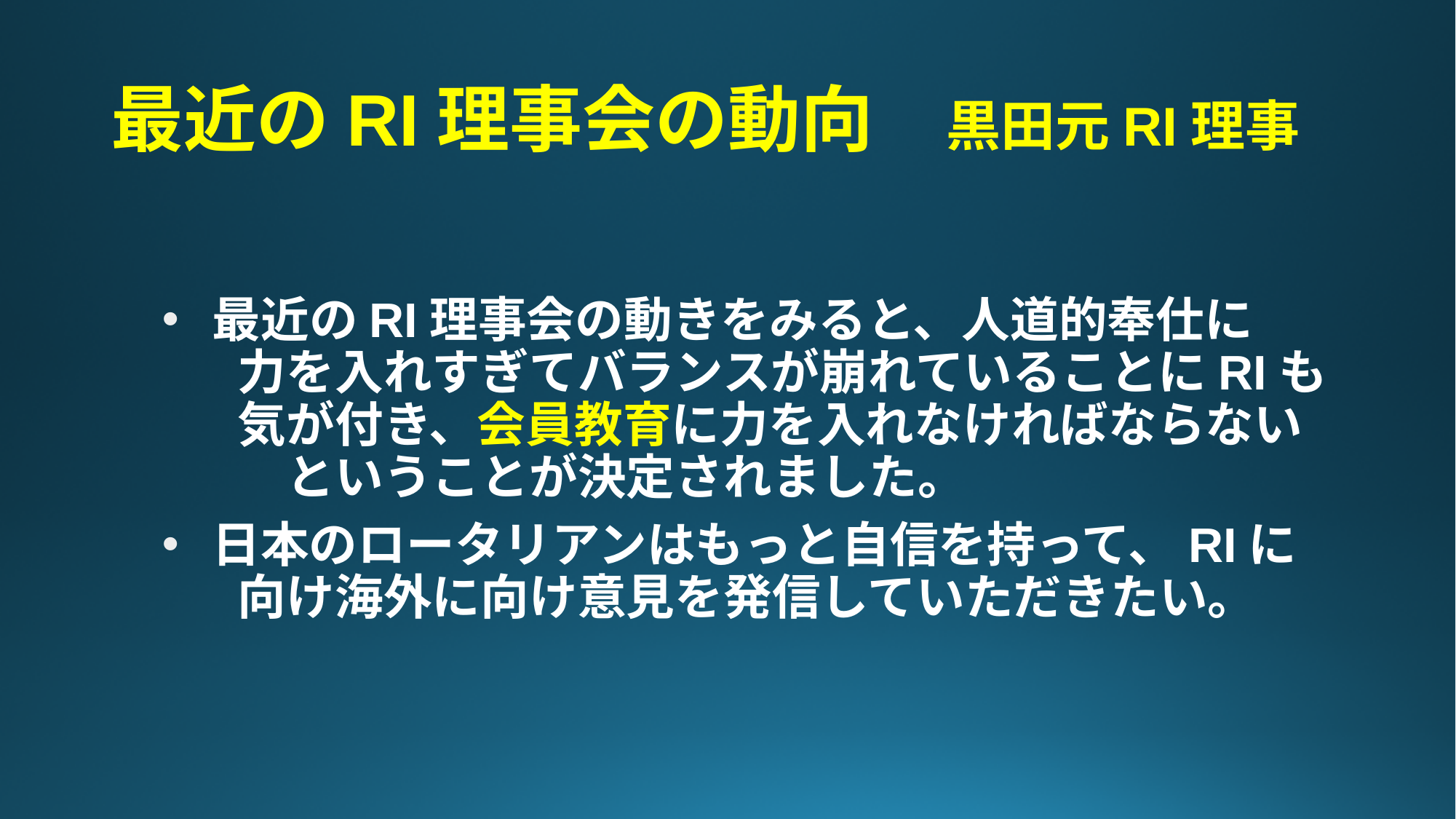

# 最近のRI理事会の動向　黒田元RI理事
 最近のRI理事会の動きをみると、人道的奉仕に　　力を入れすぎてバランスが崩れていることにRIも　気が付き、会員教育に力を入れなければならない　　ということが決定されました。
 日本のロータリアンはもっと自信を持って、RIに　向け海外に向け意見を発信していただきたい。